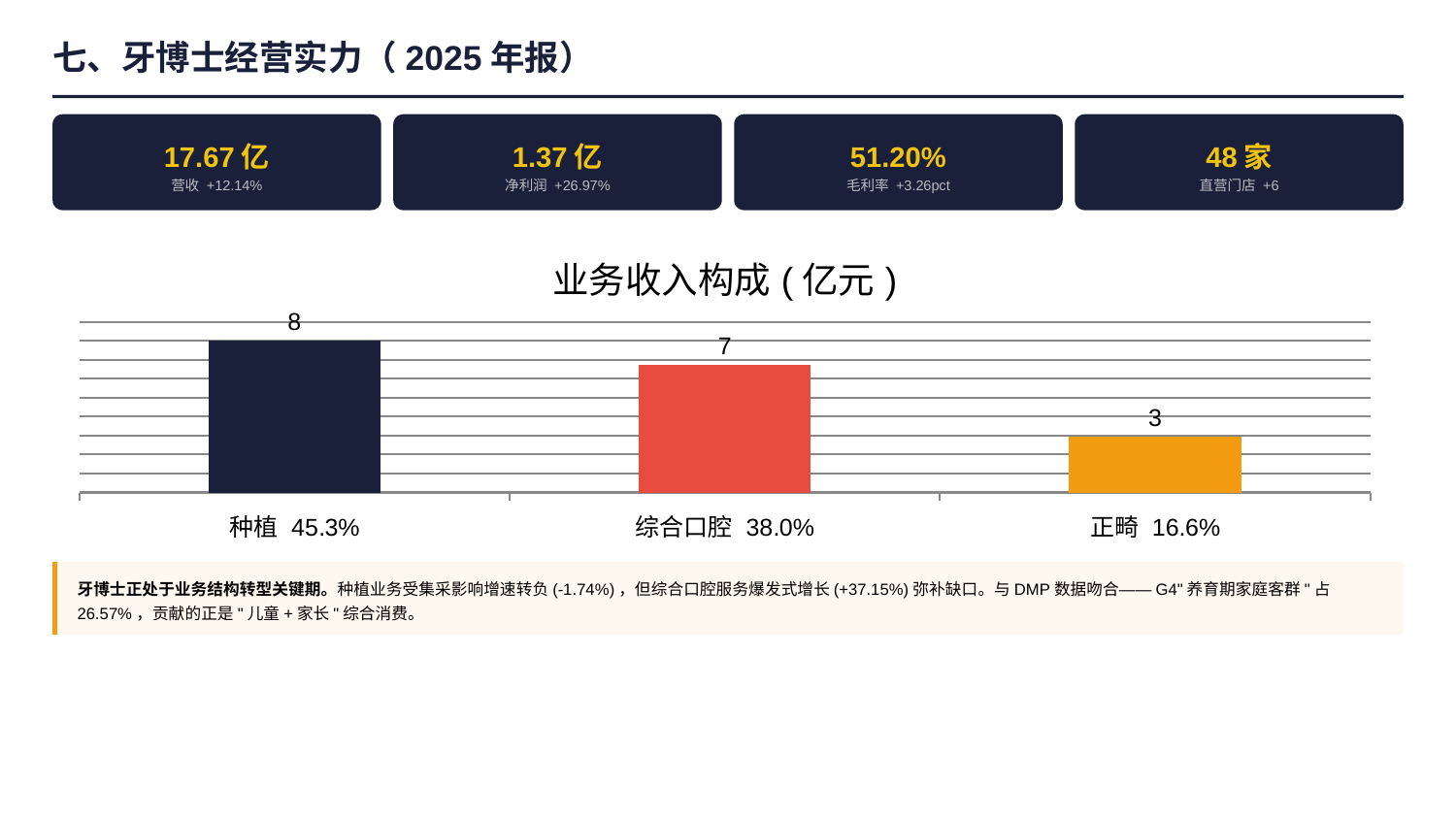

七、牙博士经营实力（2025年报）

17.67亿
1.37亿
51.20%
48家
营收 +12.14%
净利润 +26.97%
毛利率 +3.26pct
直营门店 +6

### Chart: 业务收入构成(亿元)

| Category | 亿元 |
|---|---|
| 种植 45.3% | 8.01 |
| 综合口腔 38.0% | 6.72 |
| 正畸 16.6% | 2.94 |

牙博士正处于业务结构转型关键期。种植业务受集采影响增速转负(-1.74%)，但综合口腔服务爆发式增长(+37.15%)弥补缺口。与DMP数据吻合——G4"养育期家庭客群"占26.57%，贡献的正是"儿童+家长"综合消费。